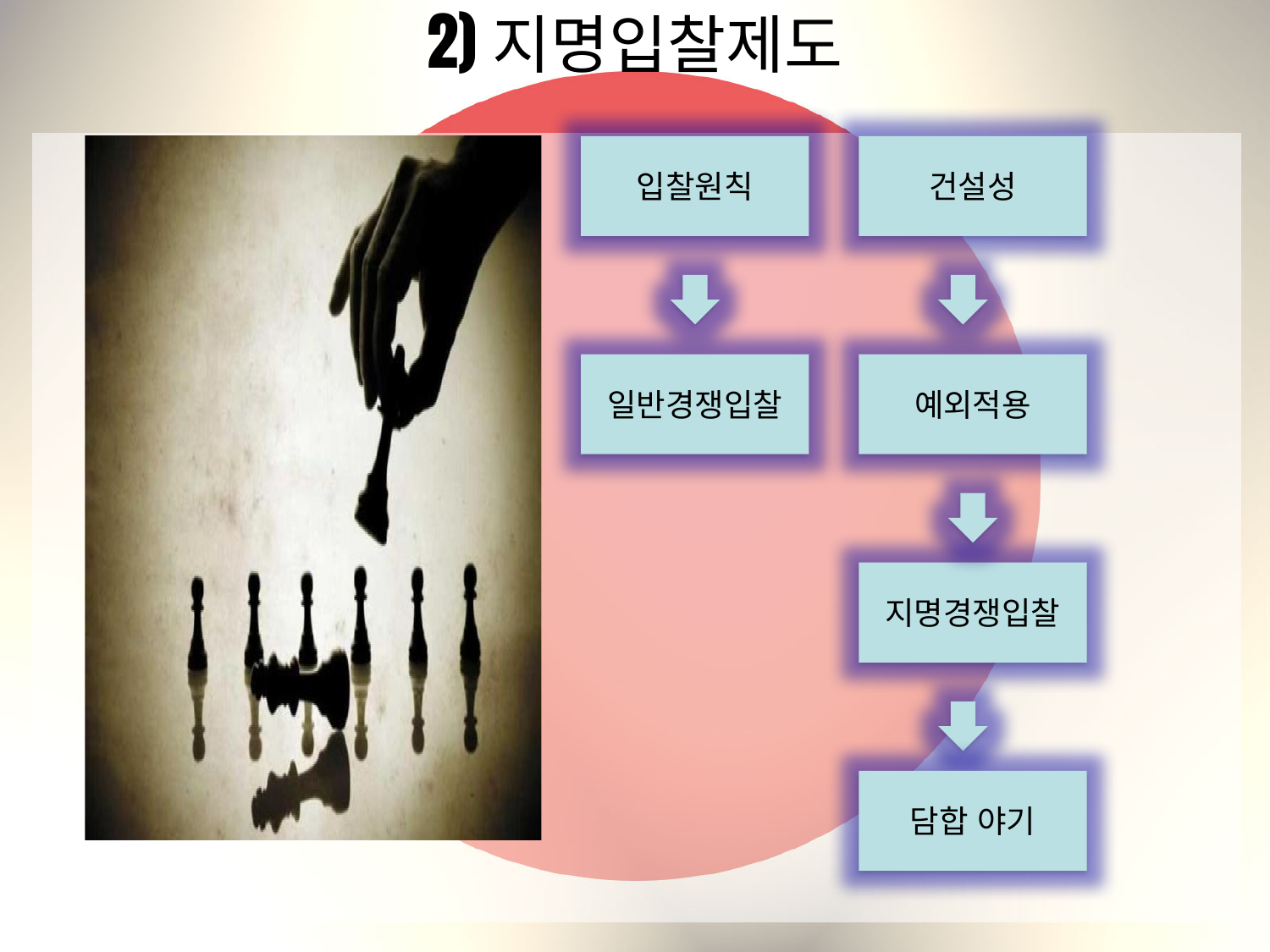

# 2)지명입찰제도

입찰원칙
건설성

일반경쟁입찰
예외적용

지명경쟁입찰

담합 야기